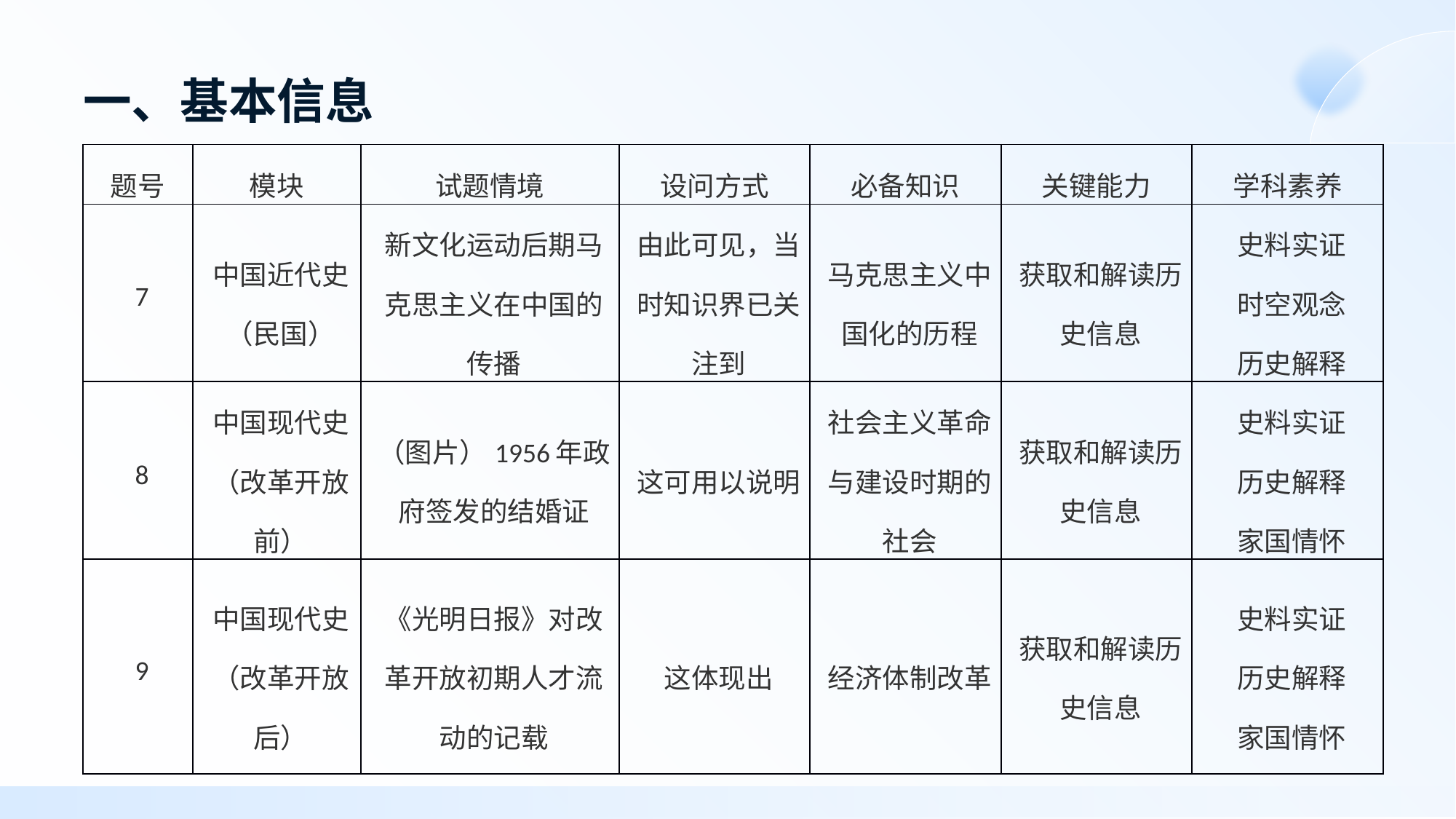

# 一、基本信息
| 题号 | 模块 | 试题情境 | 设问方式 | 必备知识 | 关键能力 | 学科素养 |
| --- | --- | --- | --- | --- | --- | --- |
| 7 | 中国近代史（民国） | 新文化运动后期马克思主义在中国的传播 | 由此可见，当时知识界已关注到 | 马克思主义中国化的历程 | 获取和解读历史信息 | 史料实证 时空观念 历史解释 |
| 8 | 中国现代史（改革开放前） | （图片）1956年政府签发的结婚证 | 这可用以说明 | 社会主义革命与建设时期的社会 | 获取和解读历史信息 | 史料实证 历史解释 家国情怀 |
| 9 | 中国现代史（改革开放后） | 《光明日报》对改革开放初期人才流动的记载 | 这体现出 | 经济体制改革 | 获取和解读历史信息 | 史料实证 历史解释 家国情怀 |